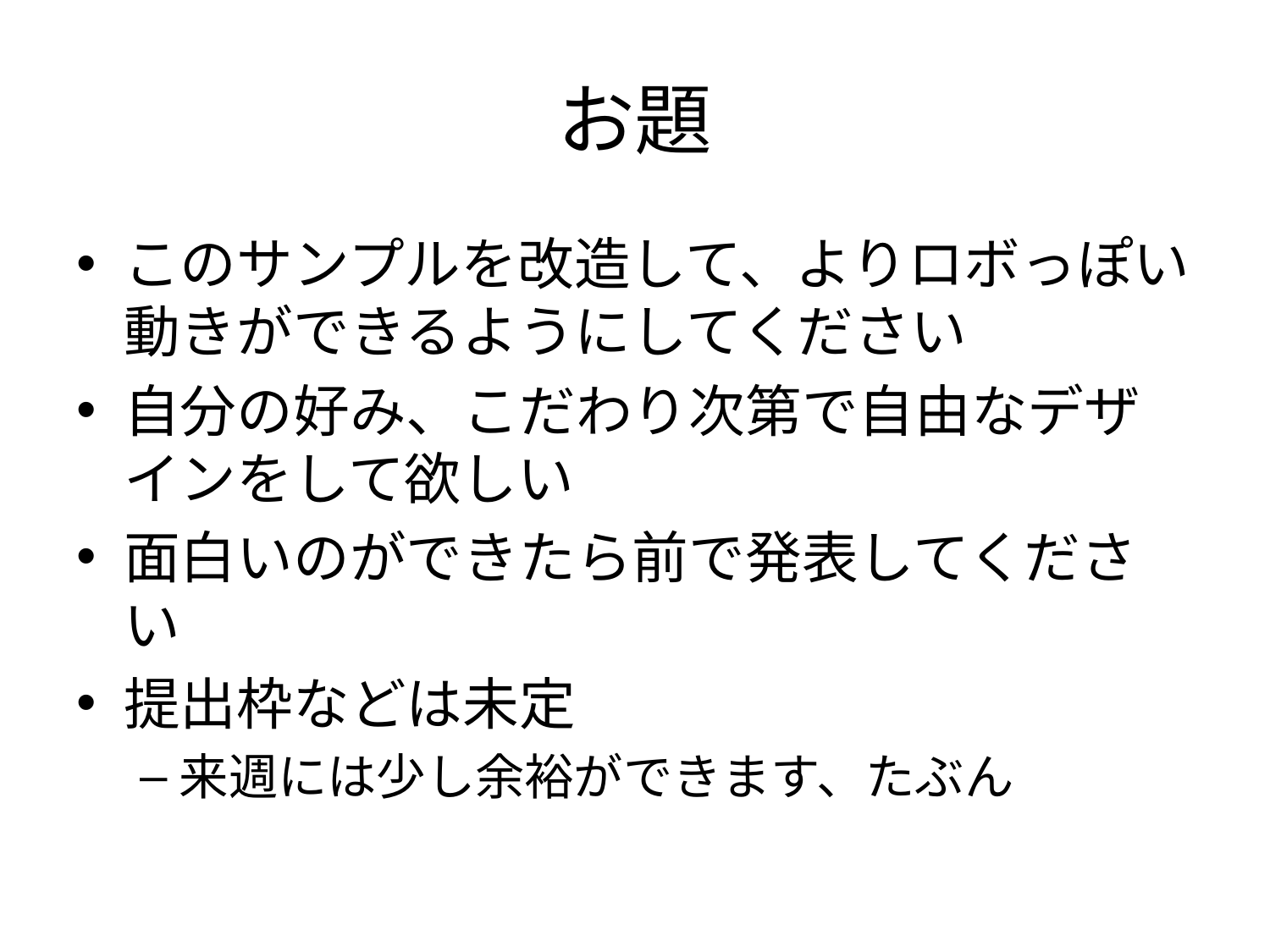

# お題
このサンプルを改造して、よりロボっぽい動きができるようにしてください
自分の好み、こだわり次第で自由なデザインをして欲しい
面白いのができたら前で発表してください
提出枠などは未定
来週には少し余裕ができます、たぶん